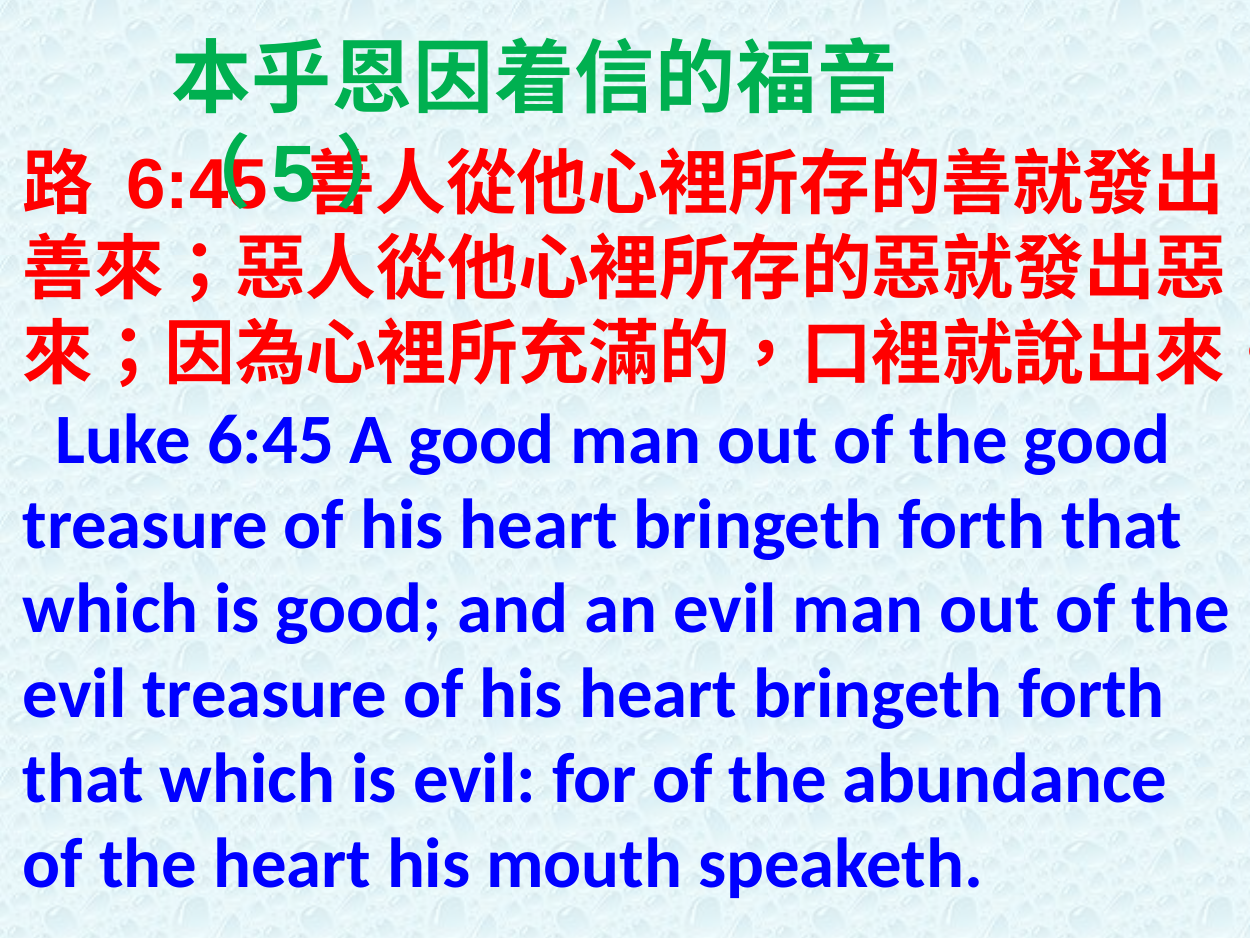

本乎恩因着信的福音（5）
路 6:45 善人從他心裡所存的善就發出善來；惡人從他心裡所存的惡就發出惡來；因為心裡所充滿的，口裡就說出來。 Luke 6:45 A good man out of the good treasure of his heart bringeth forth that which is good; and an evil man out of the evil treasure of his heart bringeth forth that which is evil: for of the abundance of the heart his mouth speaketh.